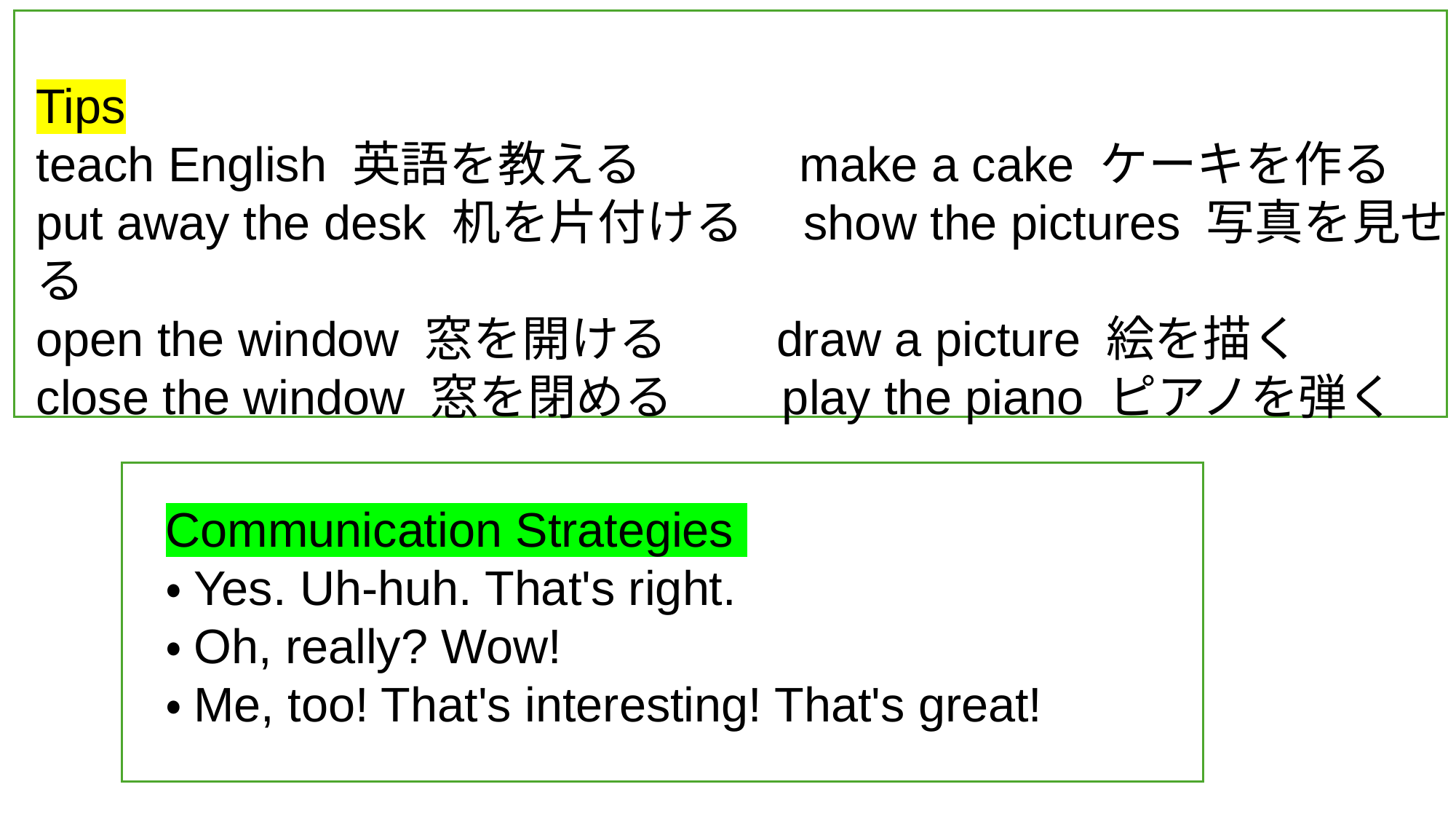

Tips
teach English 英語を教える　　　make a cake ケーキを作る
put away the desk 机を片付ける　show the pictures 写真を見せる
open the window 窓を開ける　　draw a picture 絵を描く
close the window 窓を閉める　　play the piano ピアノを弾く

Communication Strategies
・Yes. Uh-huh. That's right.
・Oh, really? Wow!
・Me, too! That's interesting! That's great!